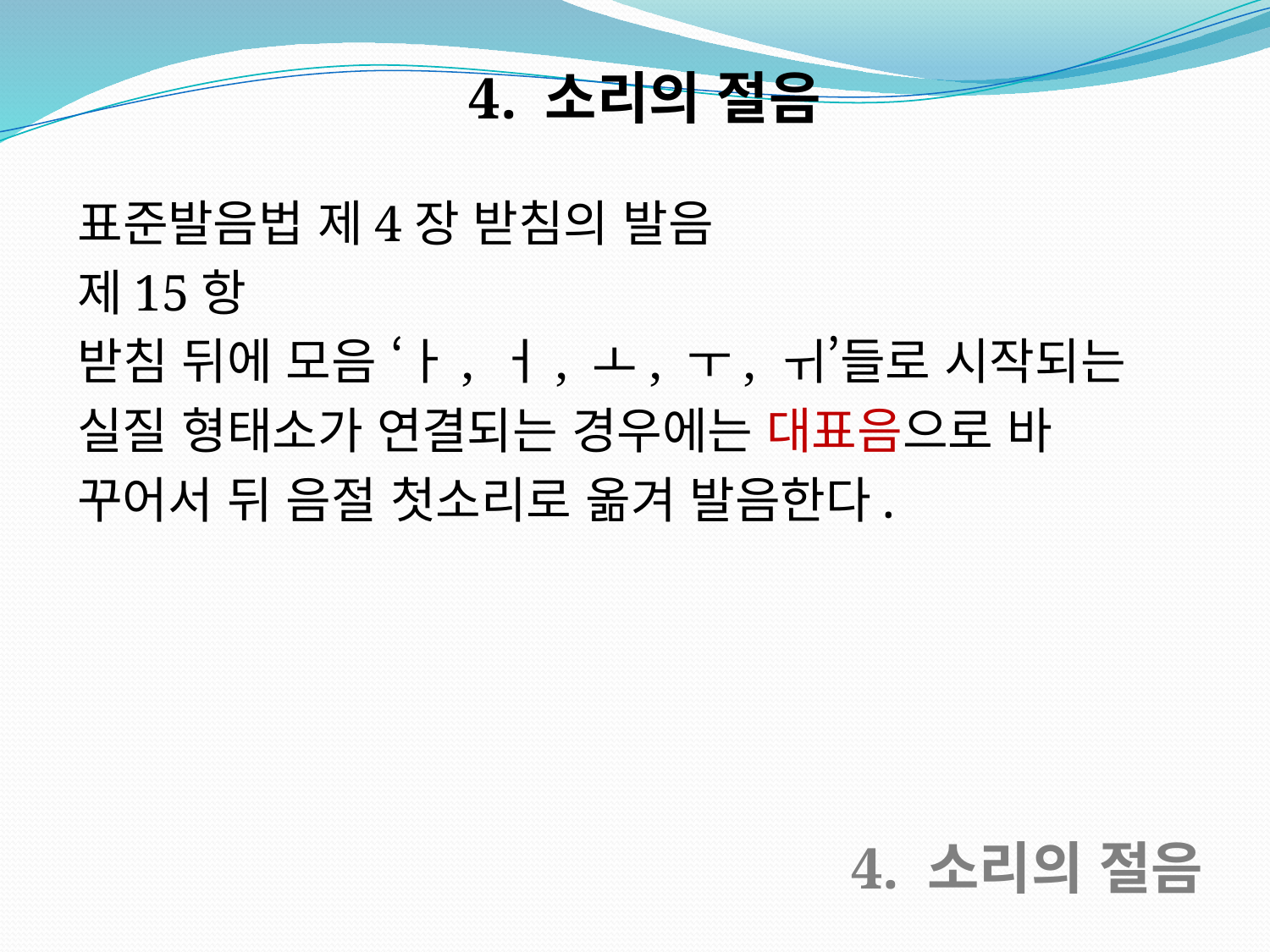

4. 소리의 절음
표준발음법 제4장 받침의 발음
제15항
받침 뒤에 모음 ‘ㅏ, ㅓ, ㅗ, ㅜ, ㅟ’들로 시작되는
실질 형태소가 연결되는 경우에는 대표음으로 바
꾸어서 뒤 음절 첫소리로 옮겨 발음한다.
4. 소리의 절음